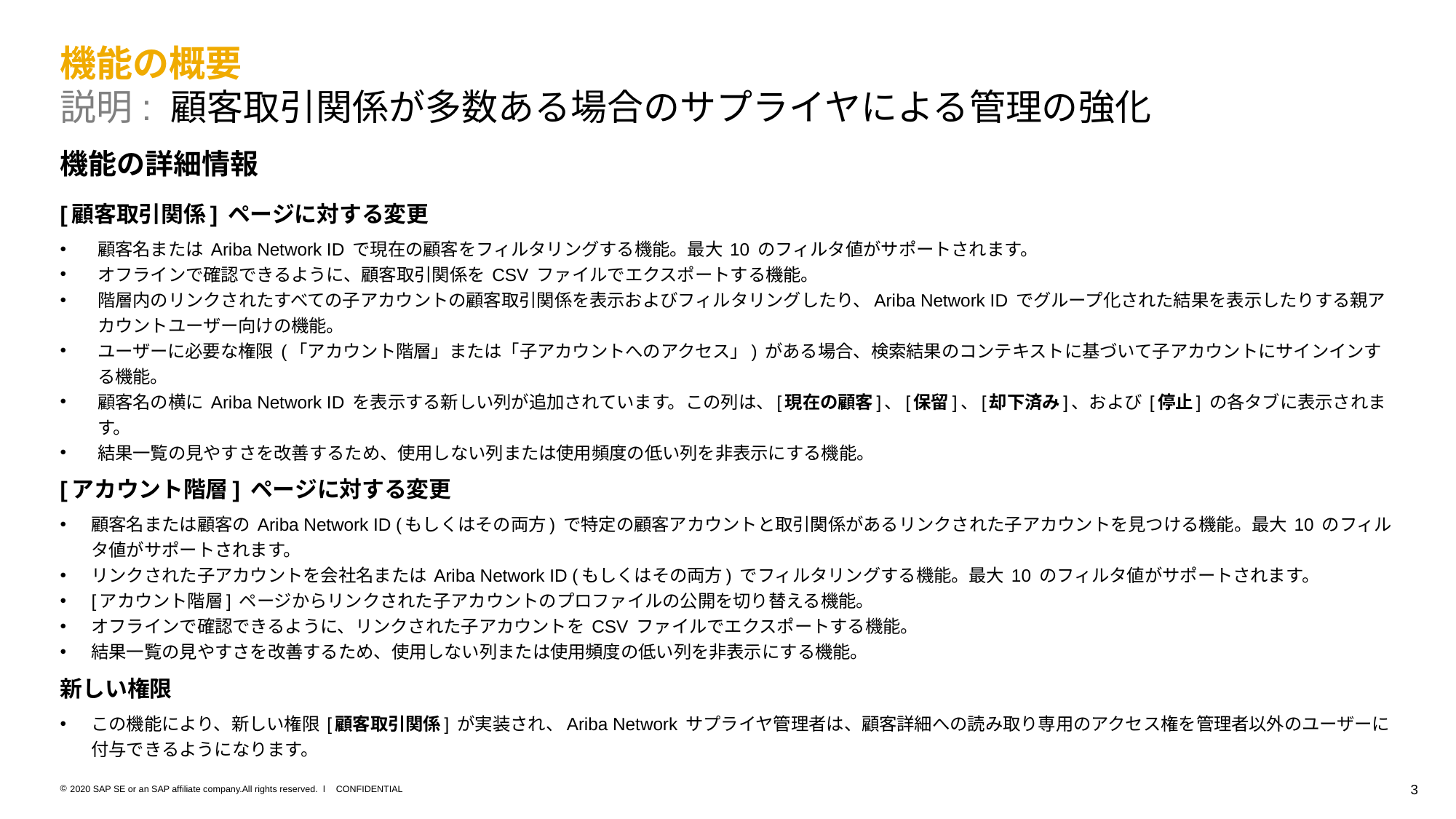

# 機能の概要 説明: 顧客取引関係が多数ある場合のサプライヤによる管理の強化
機能の詳細情報
[顧客取引関係] ページに対する変更
顧客名または Ariba Network ID で現在の顧客をフィルタリングする機能。最大 10 のフィルタ値がサポートされます。
オフラインで確認できるように、顧客取引関係を CSV ファイルでエクスポートする機能。
階層内のリンクされたすべての子アカウントの顧客取引関係を表示およびフィルタリングしたり、Ariba Network ID でグループ化された結果を表示したりする親アカウントユーザー向けの機能。
ユーザーに必要な権限 (「アカウント階層」または「子アカウントへのアクセス」) がある場合、検索結果のコンテキストに基づいて子アカウントにサインインする機能。
顧客名の横に Ariba Network ID を表示する新しい列が追加されています。この列は、[現在の顧客]、[保留]、[却下済み]、および [停止] の各タブに表示されます。
結果一覧の見やすさを改善するため、使用しない列または使用頻度の低い列を非表示にする機能。
[アカウント階層] ページに対する変更
顧客名または顧客の Ariba Network ID (もしくはその両方) で特定の顧客アカウントと取引関係があるリンクされた子アカウントを見つける機能。最大 10 のフィルタ値がサポートされます。
リンクされた子アカウントを会社名または Ariba Network ID (もしくはその両方) でフィルタリングする機能。最大 10 のフィルタ値がサポートされます。
[アカウント階層] ページからリンクされた子アカウントのプロファイルの公開を切り替える機能。
オフラインで確認できるように、リンクされた子アカウントを CSV ファイルでエクスポートする機能。
結果一覧の見やすさを改善するため、使用しない列または使用頻度の低い列を非表示にする機能。
新しい権限
この機能により、新しい権限 [顧客取引関係] が実装され、Ariba Network サプライヤ管理者は、顧客詳細への読み取り専用のアクセス権を管理者以外のユーザーに付与できるようになります。